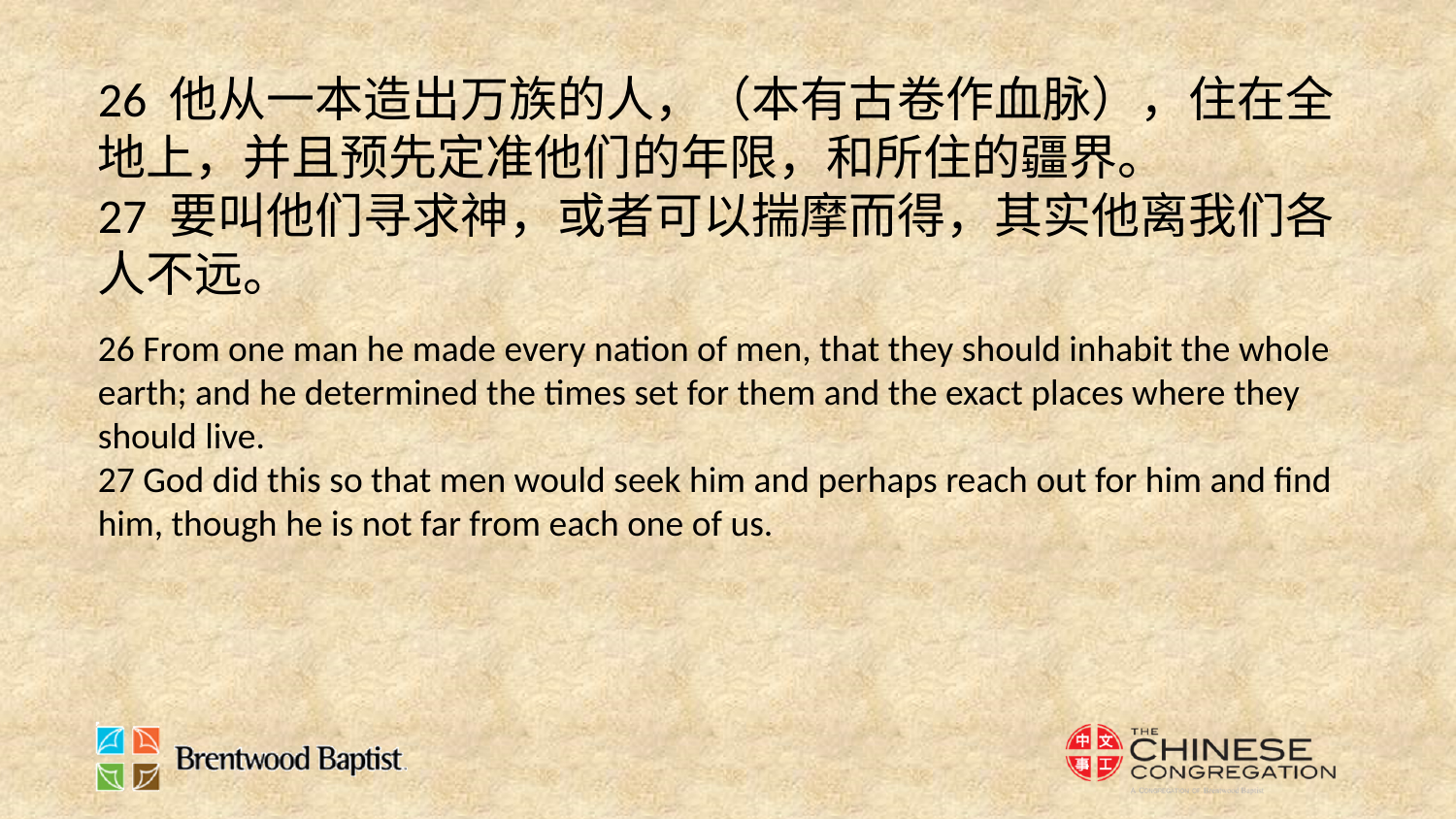

26 他从一本造出万族的人，（本有古卷作血脉），住在全地上，并且预先定准他们的年限，和所住的疆界。
27 要叫他们寻求神，或者可以揣摩而得，其实他离我们各人不远。

26 From one man he made every nation of men, that they should inhabit the whole earth; and he determined the times set for them and the exact places where they should live.
27 God did this so that men would seek him and perhaps reach out for him and find him, though he is not far from each one of us.